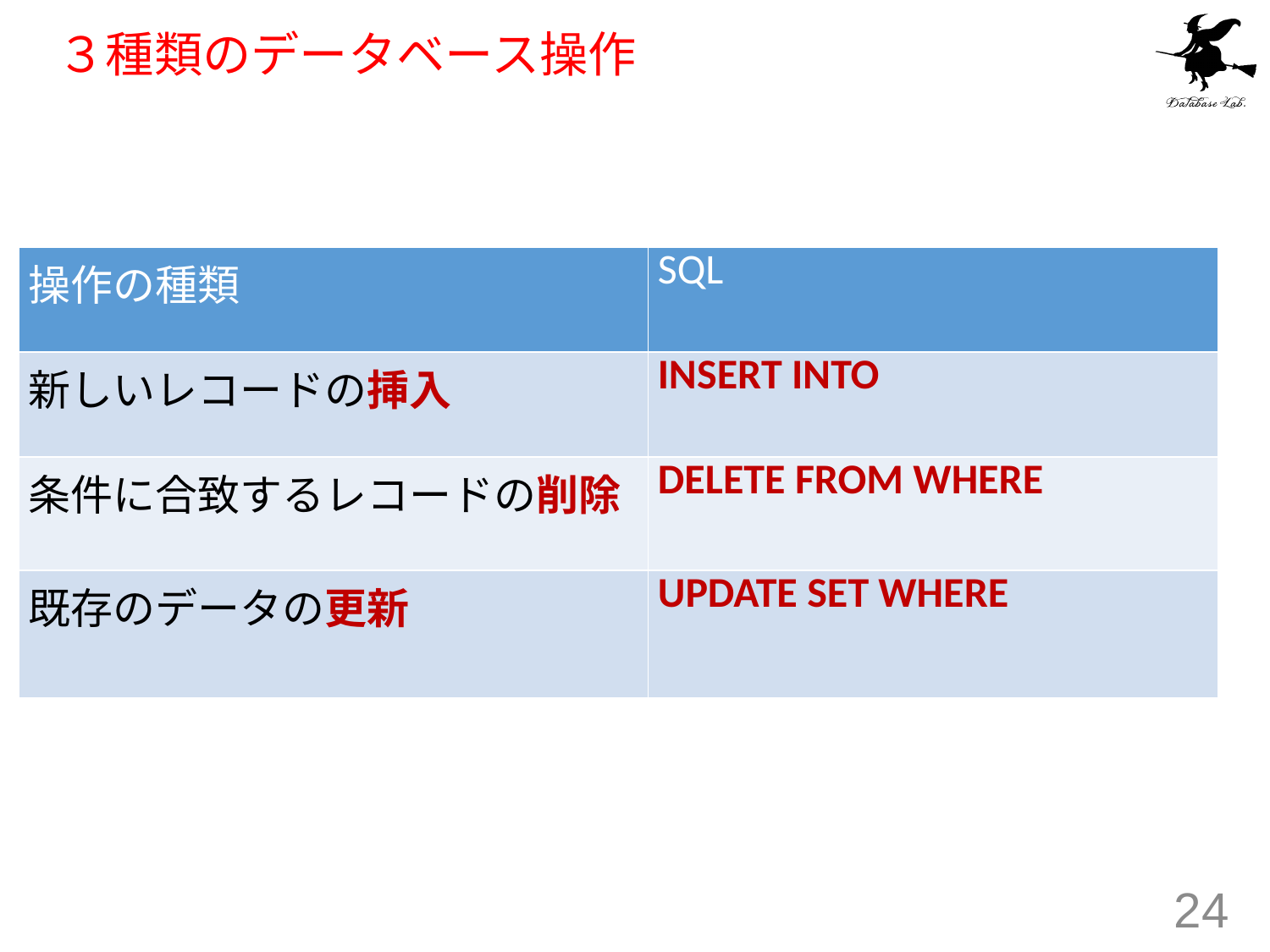

# ３種類のデータベース操作
| 操作の種類 | SQL |
| --- | --- |
| 新しいレコードの挿入 | INSERT INTO |
| 条件に合致するレコードの削除 | DELETE FROM WHERE |
| 既存のデータの更新 | UPDATE SET WHERE |
24